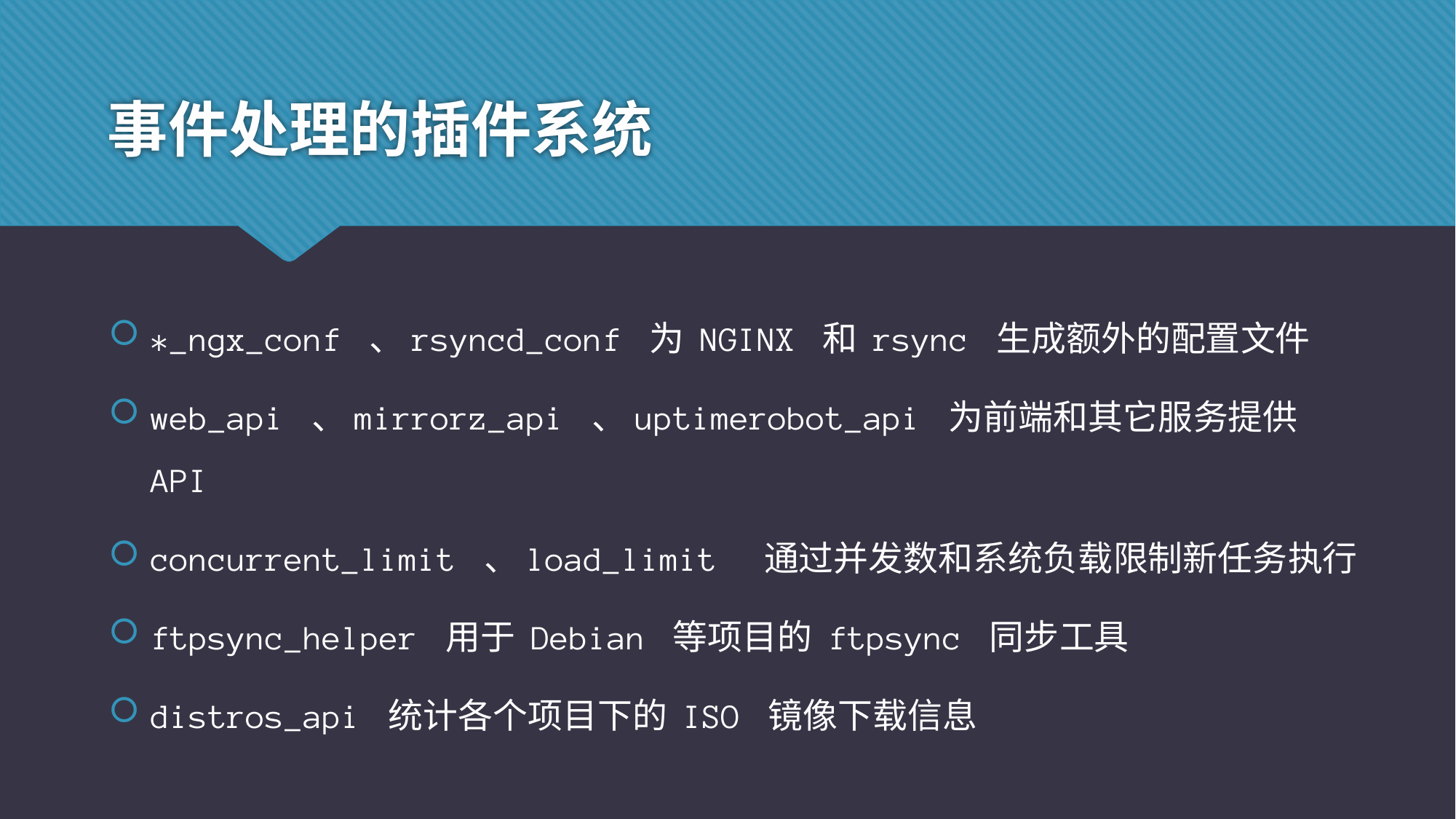

# 事件处理的插件系统
*_ngx_conf 、rsyncd_conf 为 NGINX 和 rsync 生成额外的配置文件
web_api 、mirrorz_api 、uptimerobot_api 为前端和其它服务提供 API
concurrent_limit 、load_limit  通过并发数和系统负载限制新任务执行
ftpsync_helper 用于 Debian 等项目的 ftpsync 同步工具
distros_api 统计各个项目下的 ISO 镜像下载信息